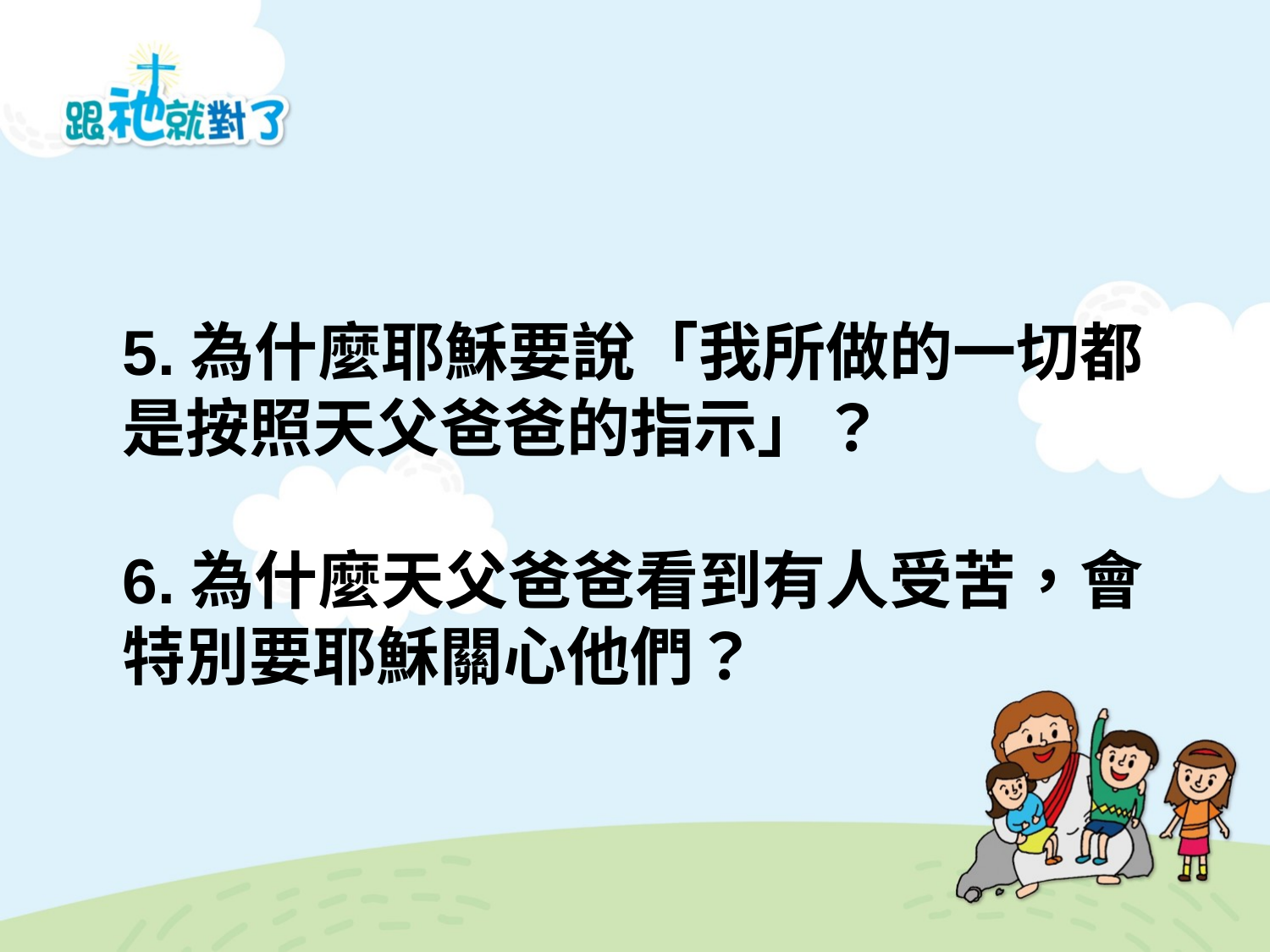

5.為什麼耶穌要說「我所做的一切都是按照天父爸爸的指示」？

6.為什麼天父爸爸看到有人受苦，會特別要耶穌關心他們？